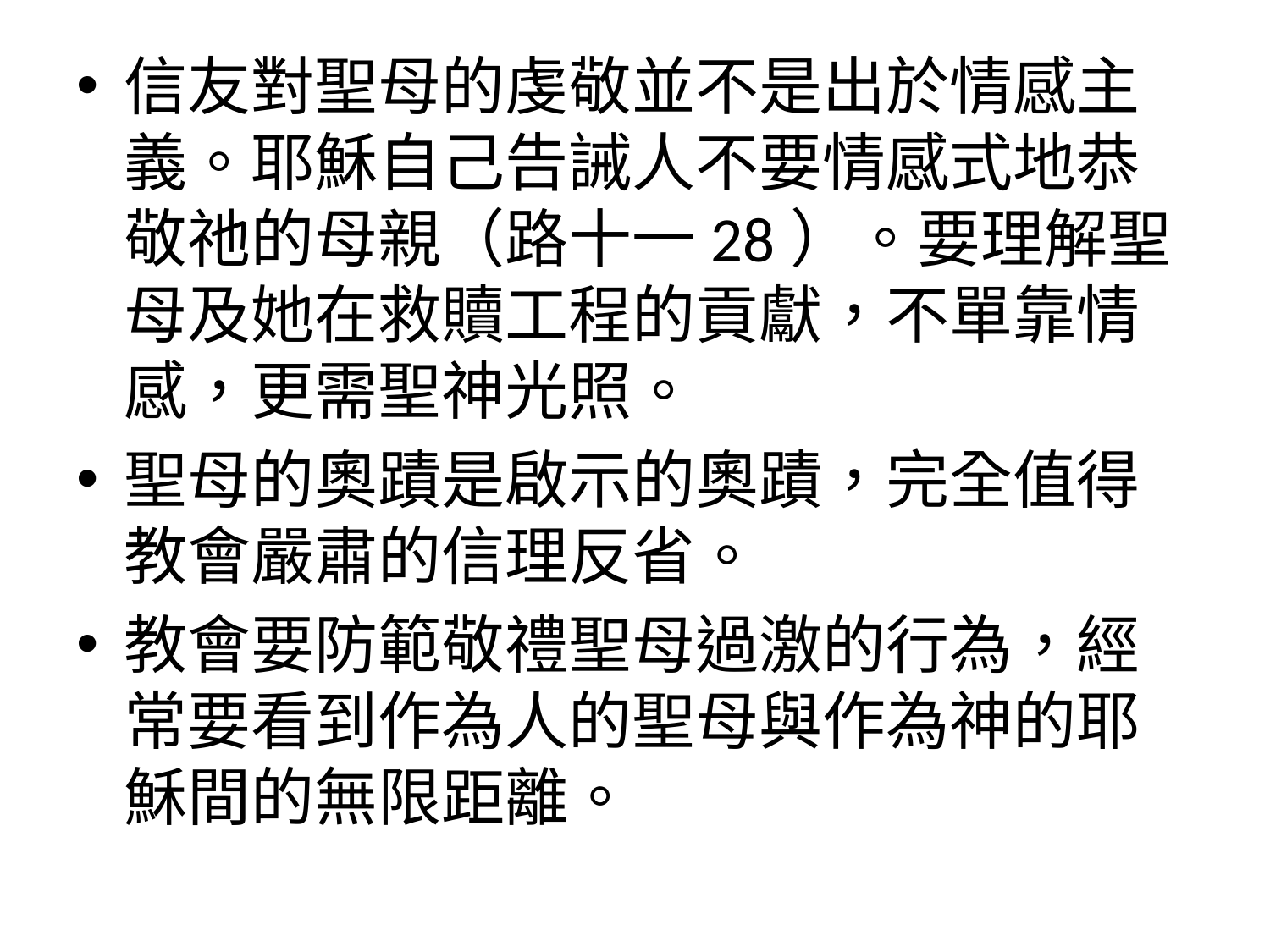

#
信友對聖母的虔敬並不是出於情感主義。耶穌自己告誡人不要情感式地恭敬祂的母親（路十一28）。要理解聖母及她在救贖工程的貢獻，不單靠情感，更需聖神光照。
聖母的奧蹟是啟示的奧蹟，完全值得教會嚴肅的信理反省。
教會要防範敬禮聖母過激的行為，經常要看到作為人的聖母與作為神的耶穌間的無限距離。